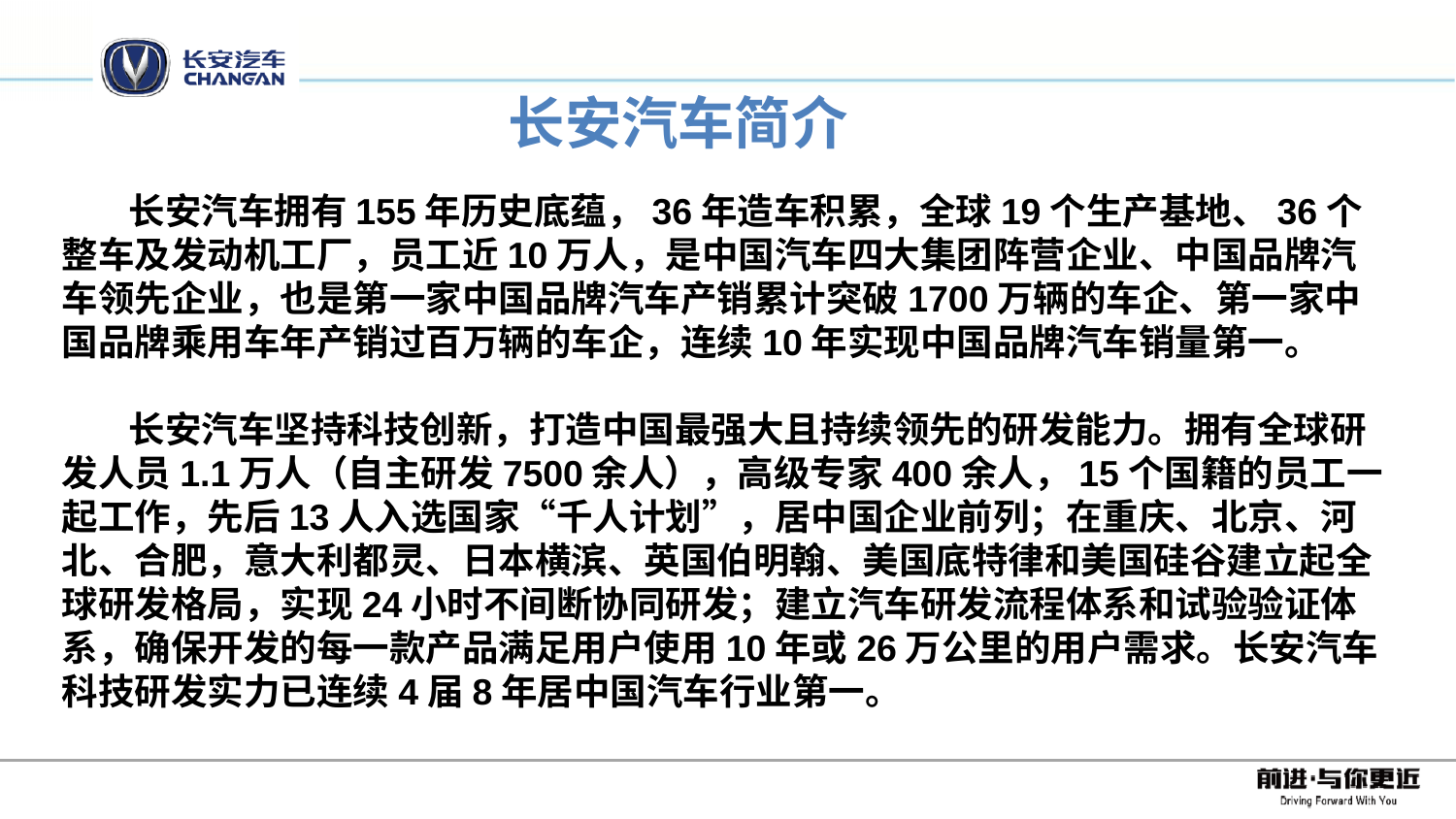

长安汽车简介
       长安汽车拥有155年历史底蕴，36年造车积累，全球19个生产基地、36个整车及发动机工厂，员工近10万人，是中国汽车四大集团阵营企业、中国品牌汽车领先企业，也是第一家中国品牌汽车产销累计突破1700万辆的车企、第一家中国品牌乘用车年产销过百万辆的车企，连续10年实现中国品牌汽车销量第一。
       长安汽车坚持科技创新，打造中国最强大且持续领先的研发能力。拥有全球研发人员1.1万人（自主研发7500余人），高级专家400余人，15个国籍的员工一起工作，先后13人入选国家“千人计划”，居中国企业前列；在重庆、北京、河北、合肥，意大利都灵、日本横滨、英国伯明翰、美国底特律和美国硅谷建立起全球研发格局，实现24小时不间断协同研发；建立汽车研发流程体系和试验验证体系，确保开发的每一款产品满足用户使用10年或26万公里的用户需求。长安汽车科技研发实力已连续4届8年居中国汽车行业第一。